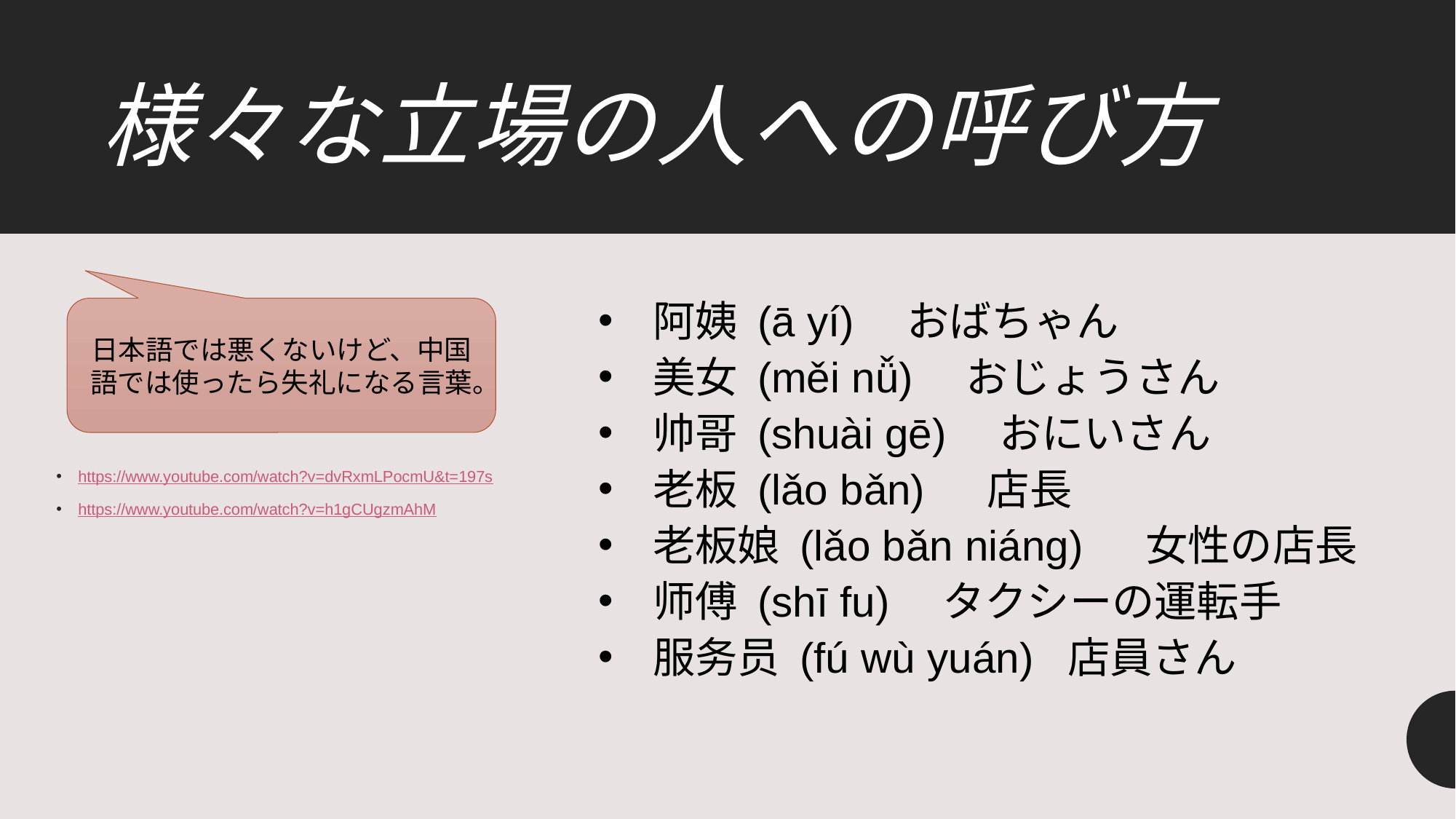

# 様々な立場の人への呼び方
阿姨 (ā yí)　おばちゃん
美女 (měi nǚ)　おじょうさん
帅哥 (shuài gē)　おにいさん
老板 (lǎo bǎn)　 店長
老板娘 (lǎo bǎn niáng)　 女性の店長
师傅 (shī fu)　タクシーの運転手
服务员 (fú wù yuán)  店員さん
日本語では悪くないけど、中国語では使ったら失礼になる言葉。
https://www.youtube.com/watch?v=dvRxmLPocmU&t=197s
https://www.youtube.com/watch?v=h1gCUgzmAhM